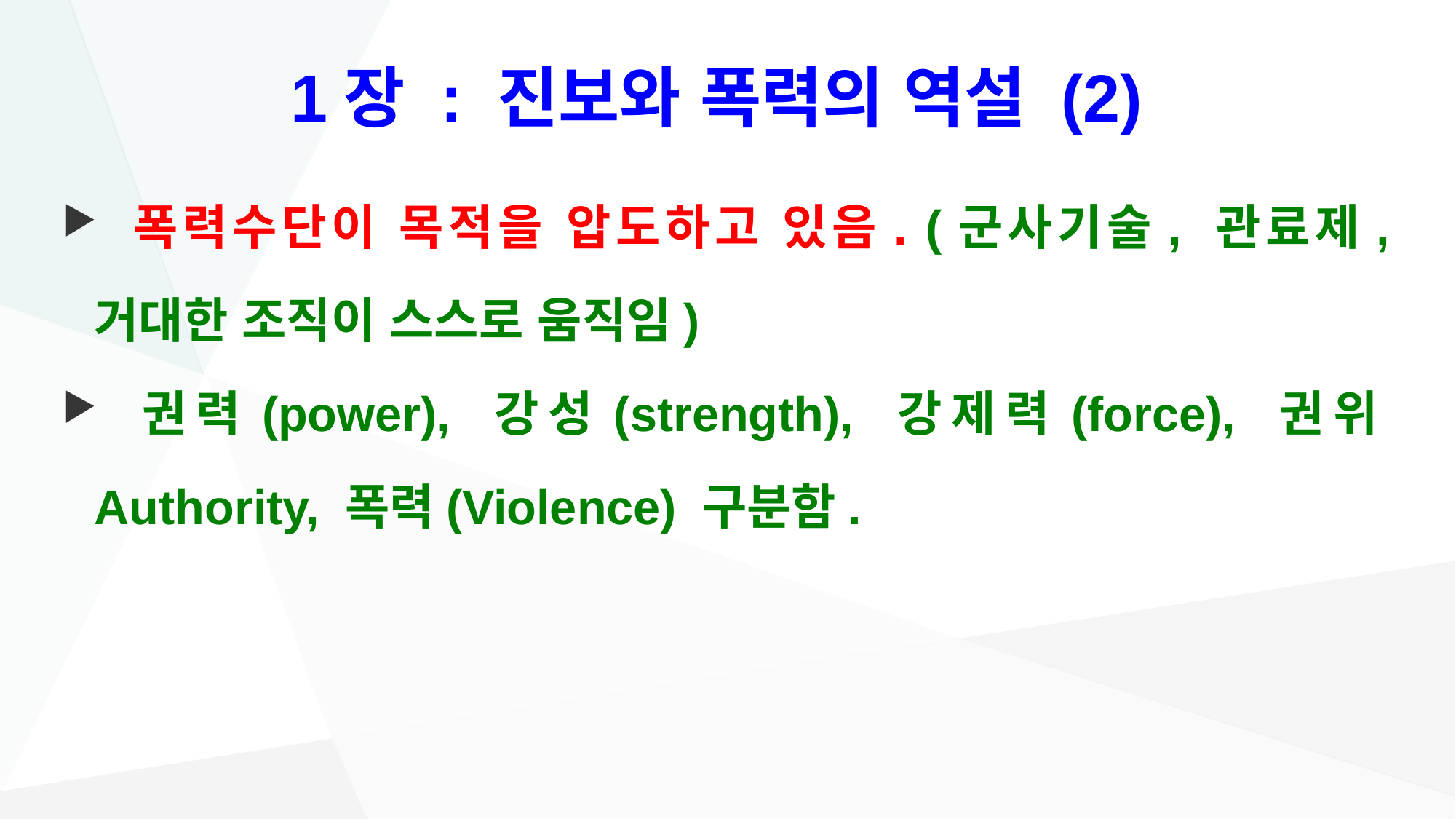

# 1장 : 진보와 폭력의 역설 (2)
 폭력수단이 목적을 압도하고 있음. (군사기술, 관료제, 거대한 조직이 스스로 움직임)
 권력(power), 강성(strength), 강제력(force), 권위Authority, 폭력(Violence) 구분함.